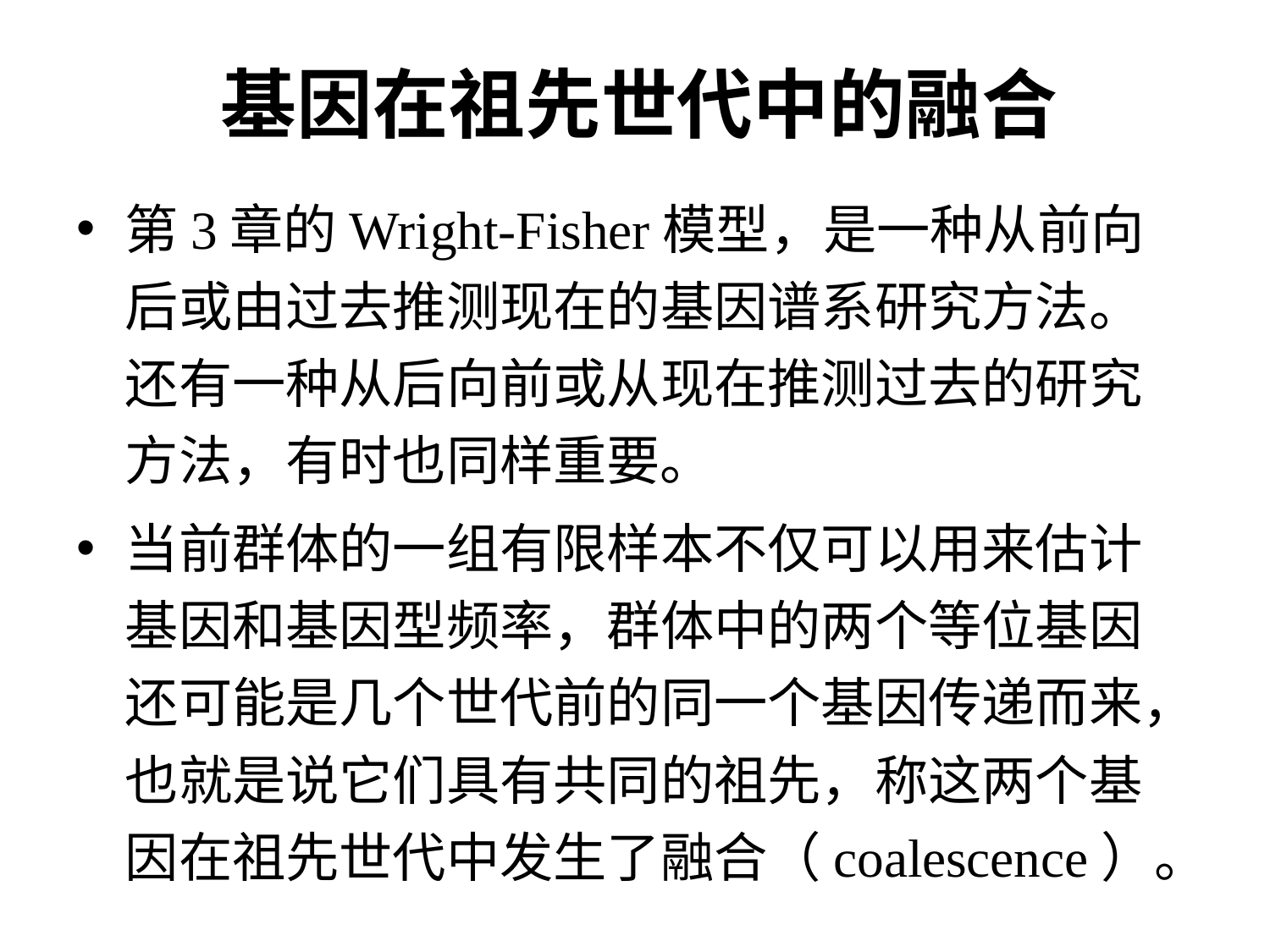

# 基因在祖先世代中的融合
第3章的Wright-Fisher模型，是一种从前向后或由过去推测现在的基因谱系研究方法。还有一种从后向前或从现在推测过去的研究方法，有时也同样重要。
当前群体的一组有限样本不仅可以用来估计基因和基因型频率，群体中的两个等位基因还可能是几个世代前的同一个基因传递而来，也就是说它们具有共同的祖先，称这两个基因在祖先世代中发生了融合（coalescence）。